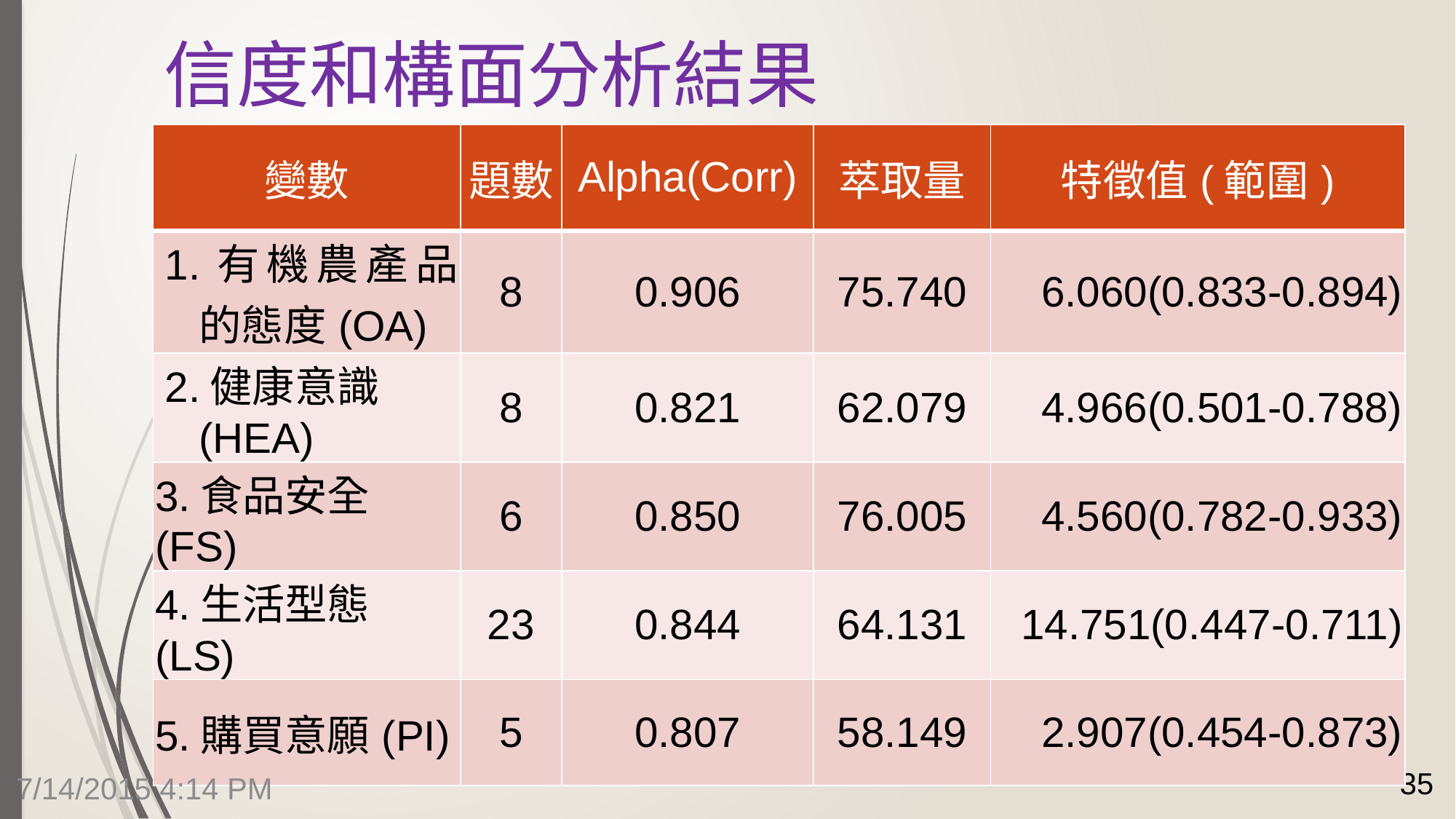

# 信度和構面分析結果
| 變數 | 題數 | Alpha(Corr) | 萃取量 | 特徵值(範圍) |
| --- | --- | --- | --- | --- |
| 1.有機農產品的態度(OA) | 8 | 0.906 | 75.740 | 6.060(0.833-0.894) |
| 2.健康意識(HEA) | 8 | 0.821 | 62.079 | 4.966(0.501-0.788) |
| 3.食品安全(FS) | 6 | 0.850 | 76.005 | 4.560(0.782-0.933) |
| 4.生活型態(LS) | 23 | 0.844 | 64.131 | 14.751(0.447-0.711) |
| 5.購買意願(PI) | 5 | 0.807 | 58.149 | 2.907(0.454-0.873) |
35
7/14/2015 4:14 PM